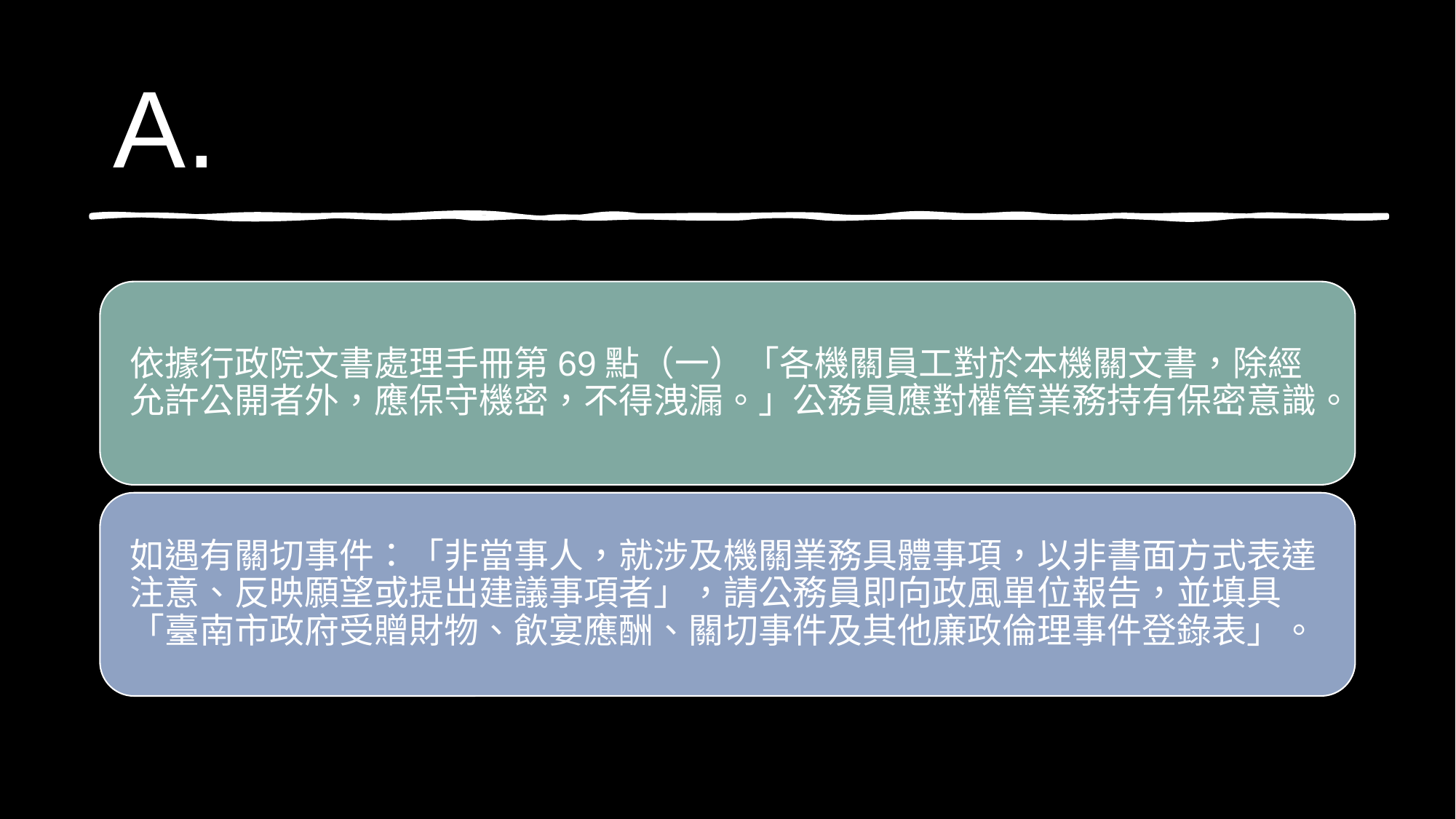

# A.

依據行政院文書處理手冊第69點（一）「各機關員工對於本機關文書，除經允許公開者外，應保守機密，不得洩漏。」公務員應對權管業務持有保密意識。
如遇有關切事件：「非當事人，就涉及機關業務具體事項，以非書面方式表達注意、反映願望或提出建議事項者」，請公務員即向政風單位報告，並填具「臺南市政府受贈財物、飲宴應酬、關切事件及其他廉政倫理事件登錄表」。